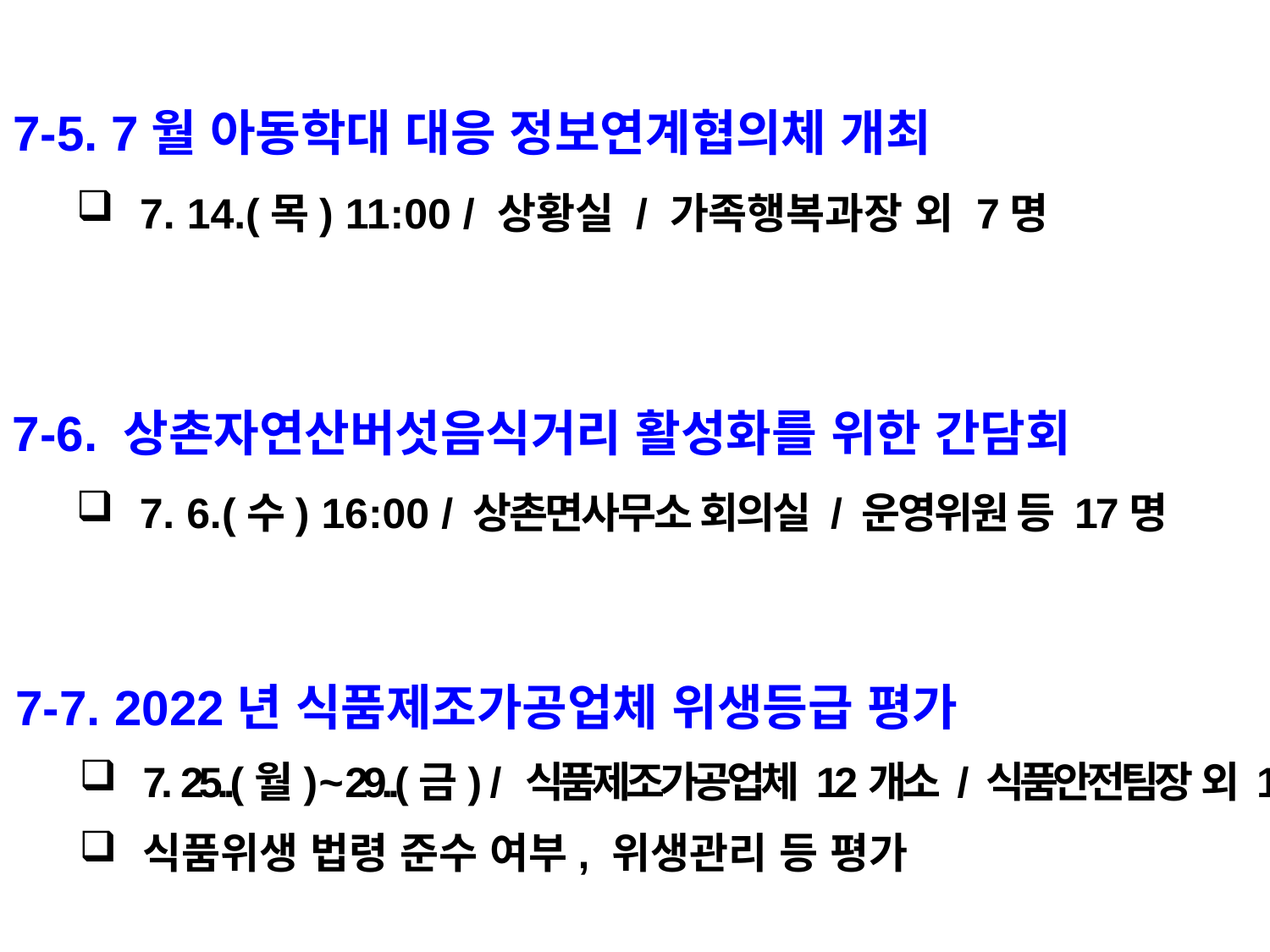

7-5. 7월 아동학대 대응 정보연계협의체 개최
7. 14.(목) 11:00 / 상황실 / 가족행복과장 외 7명

7-6. 상촌자연산버섯음식거리 활성화를 위한 간담회
7. 6.(수) 16:00 / 상촌면사무소 회의실 / 운영위원 등 17명
7-7. 2022년 식품제조가공업체 위생등급 평가
7.  25..(월) ~ 29..(금)  /  식품제조가공업체 12개소 / 식품안전팀장  외 1명
식품위생 법령 준수 여부, 위생관리 등 평가